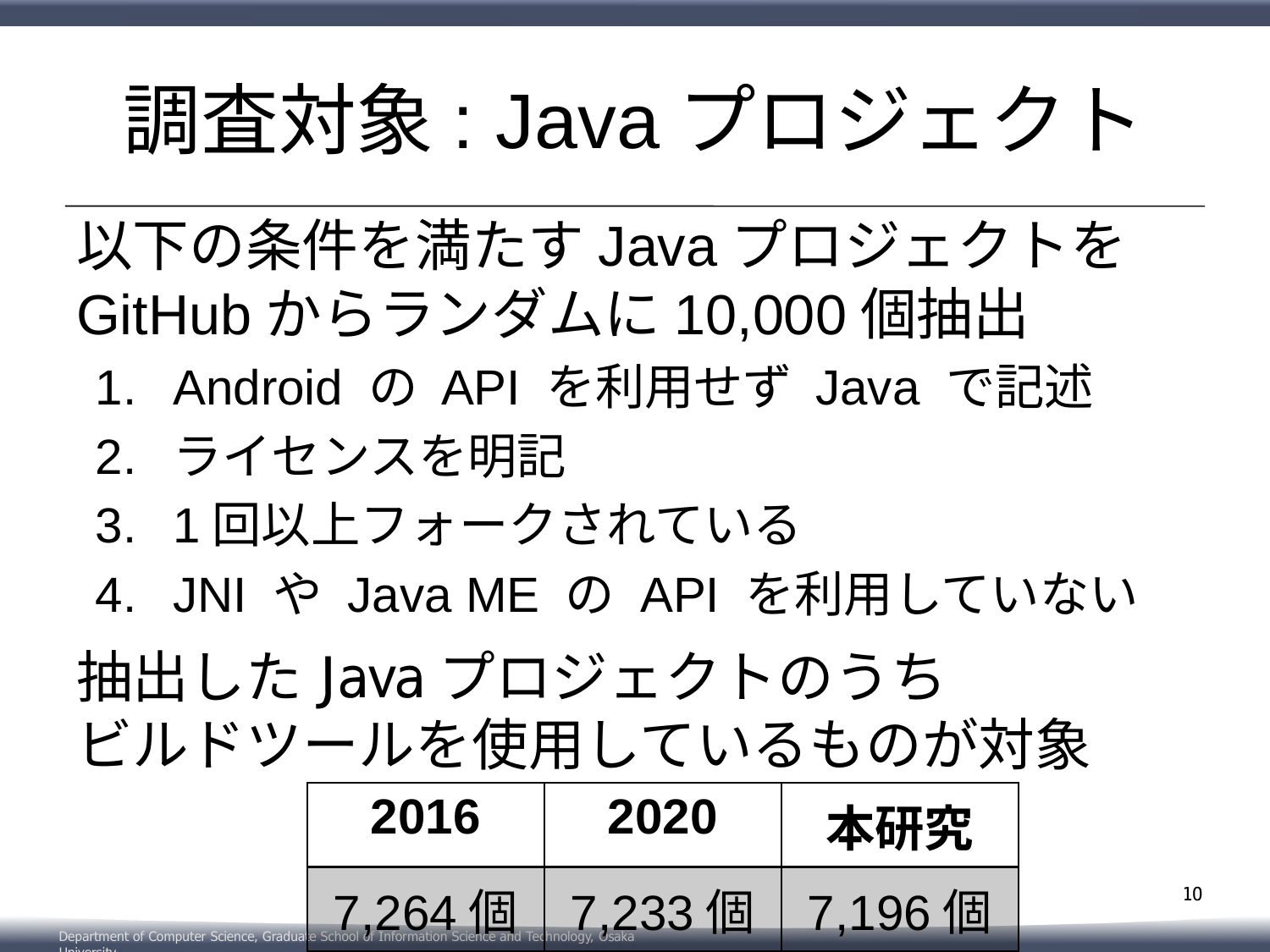

# 調査対象: Javaプロジェクト
以下の条件を満たすJavaプロジェクトを
GitHubからランダムに10,000個抽出
Android の API を利用せず Java で記述
ライセンスを明記
1回以上フォークされている
JNI や Java ME の API を利用していない

抽出したJavaプロジェクトのうち
ビルドツールを使用しているものが対象
| 2016 | 2020 | 本研究 |
| --- | --- | --- |
| 7,264個 | 7,233個 | 7,196個 |
10